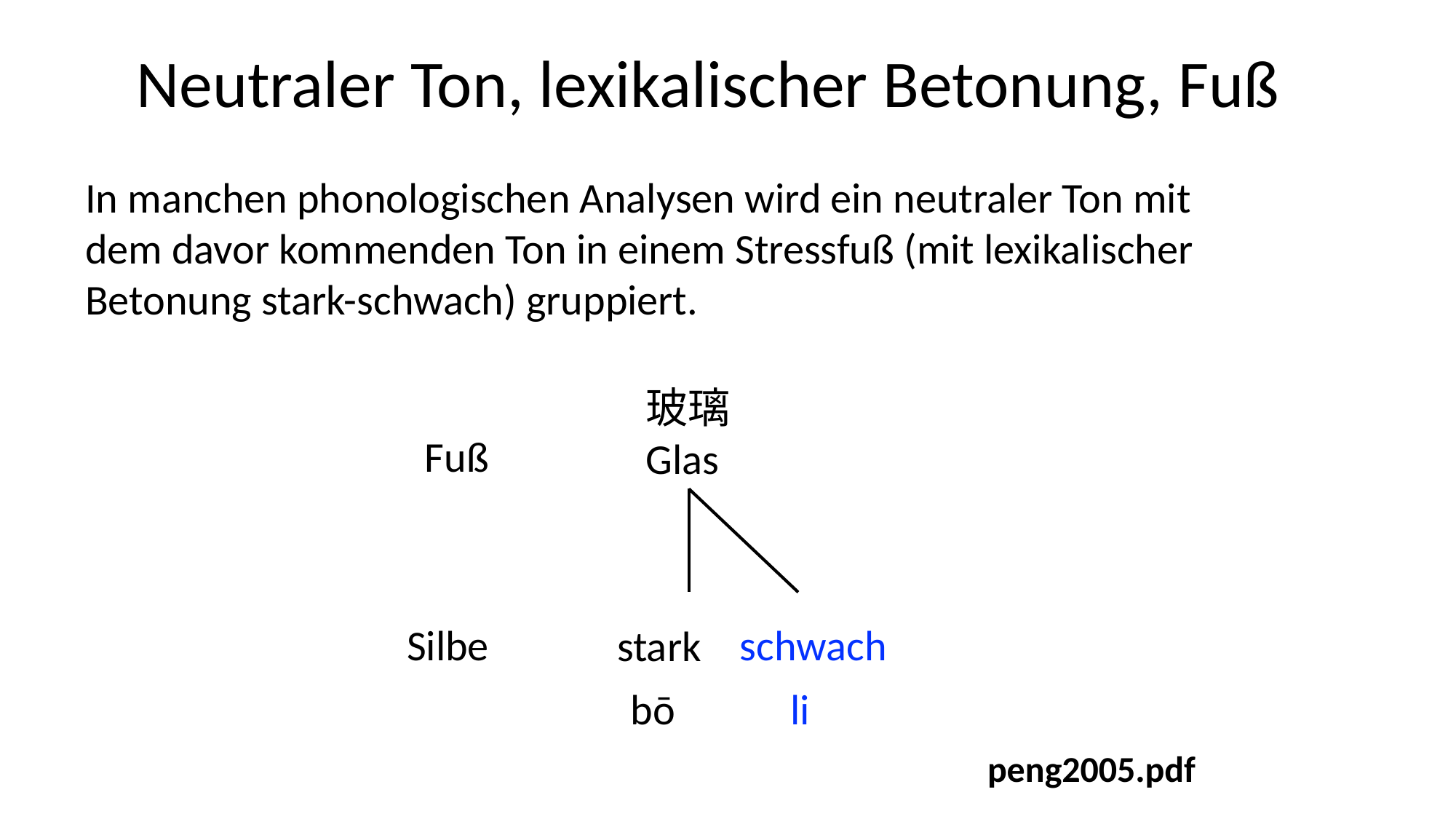

# Neutraler Ton, lexikalischer Betonung, Fuß
In manchen phonologischen Analysen wird ein neutraler Ton mit dem davor kommenden Ton in einem Stressfuß (mit lexikalischer Betonung stark-schwach) gruppiert.
玻璃
Glas
Fuß
Silbe
schwach
stark
bō            li
peng2005.pdf